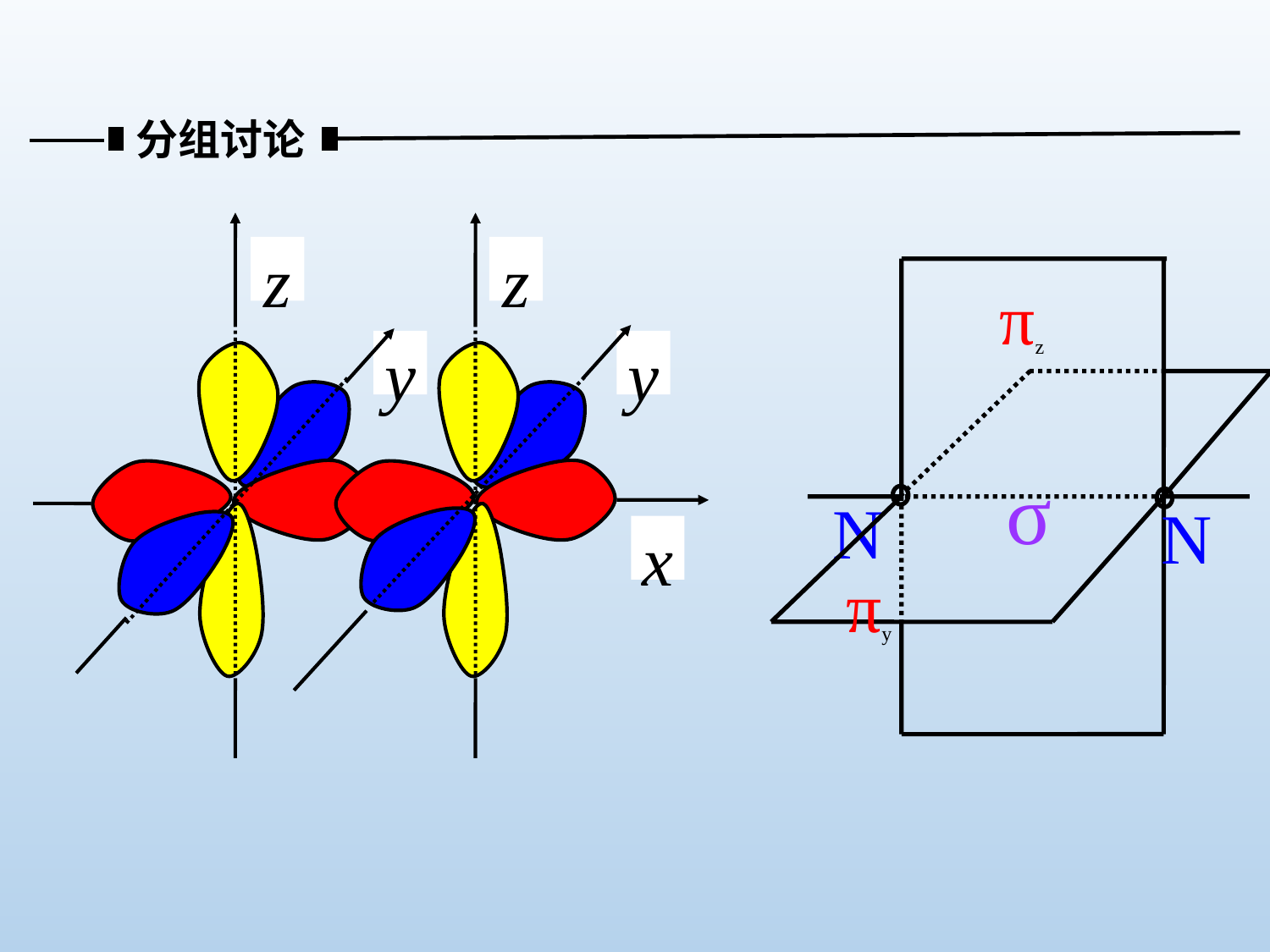

分组讨论

z
z
y
y
x

N
N

πz
σ
πy